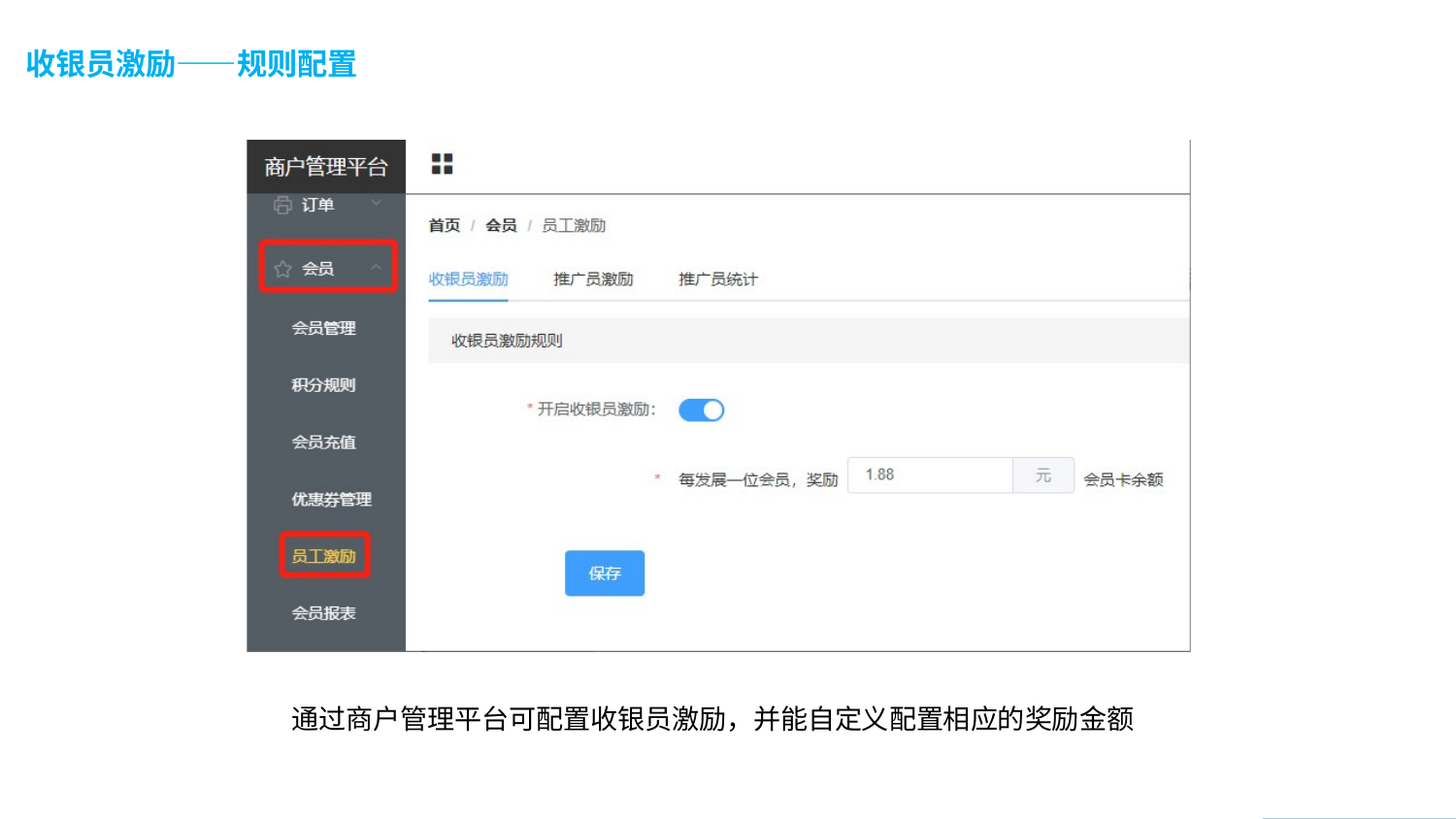

# 收银员激励——规则配置

通过商户管理平台可配置收银员激励，并能自定义配置相应的奖励金额